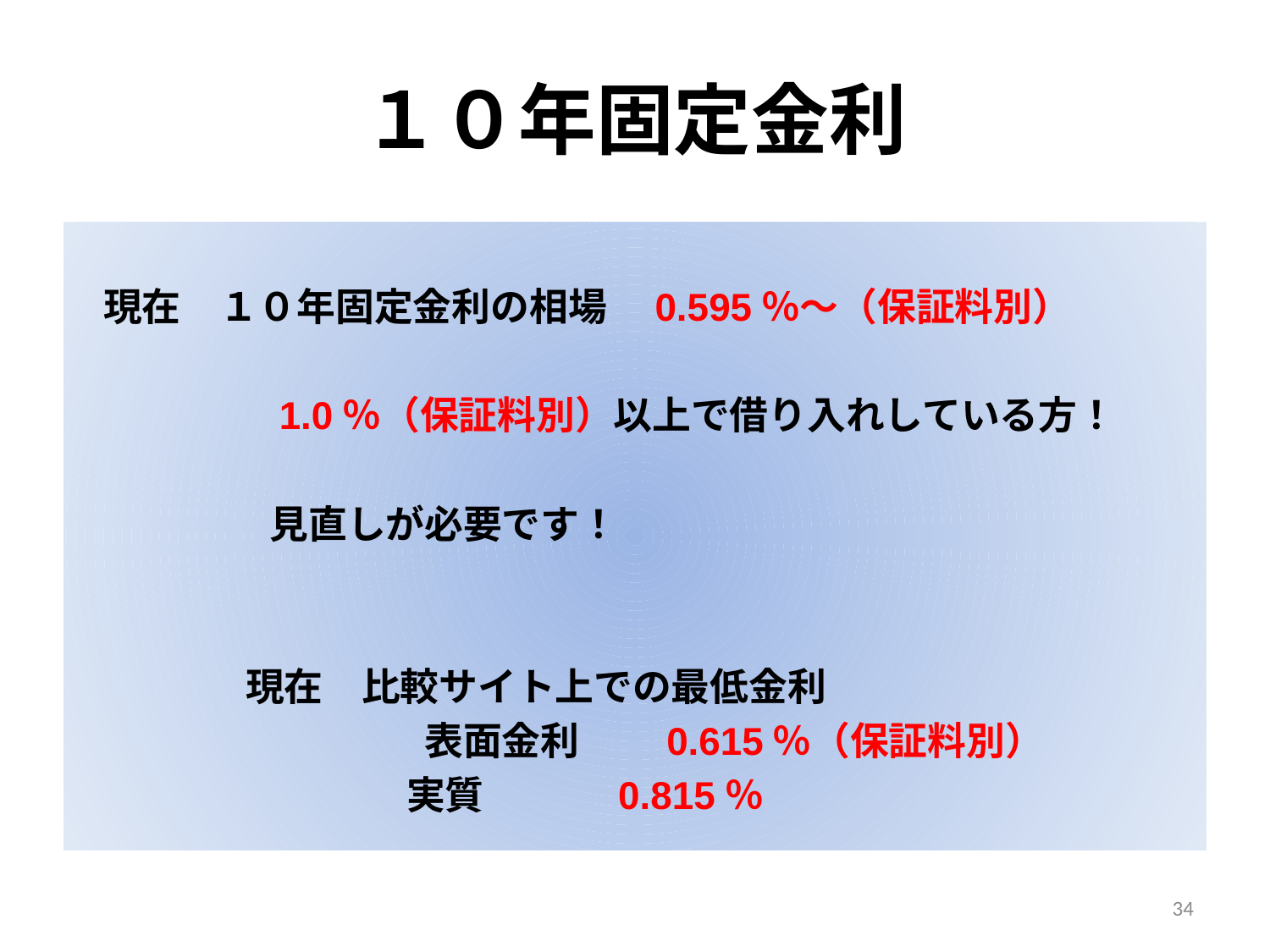

# １０年固定金利

  現在　１０年固定金利の相場　0.595％～（保証料別）

　　　　　1.0％（保証料別）以上で借り入れしている方！

　　　　　見直しが必要です！

                  現在　比較サイト上での最低金利
　　　　　　　　　表面金利　　0.615％（保証料別）
　　　　　　           実質　　　 0.815％
34